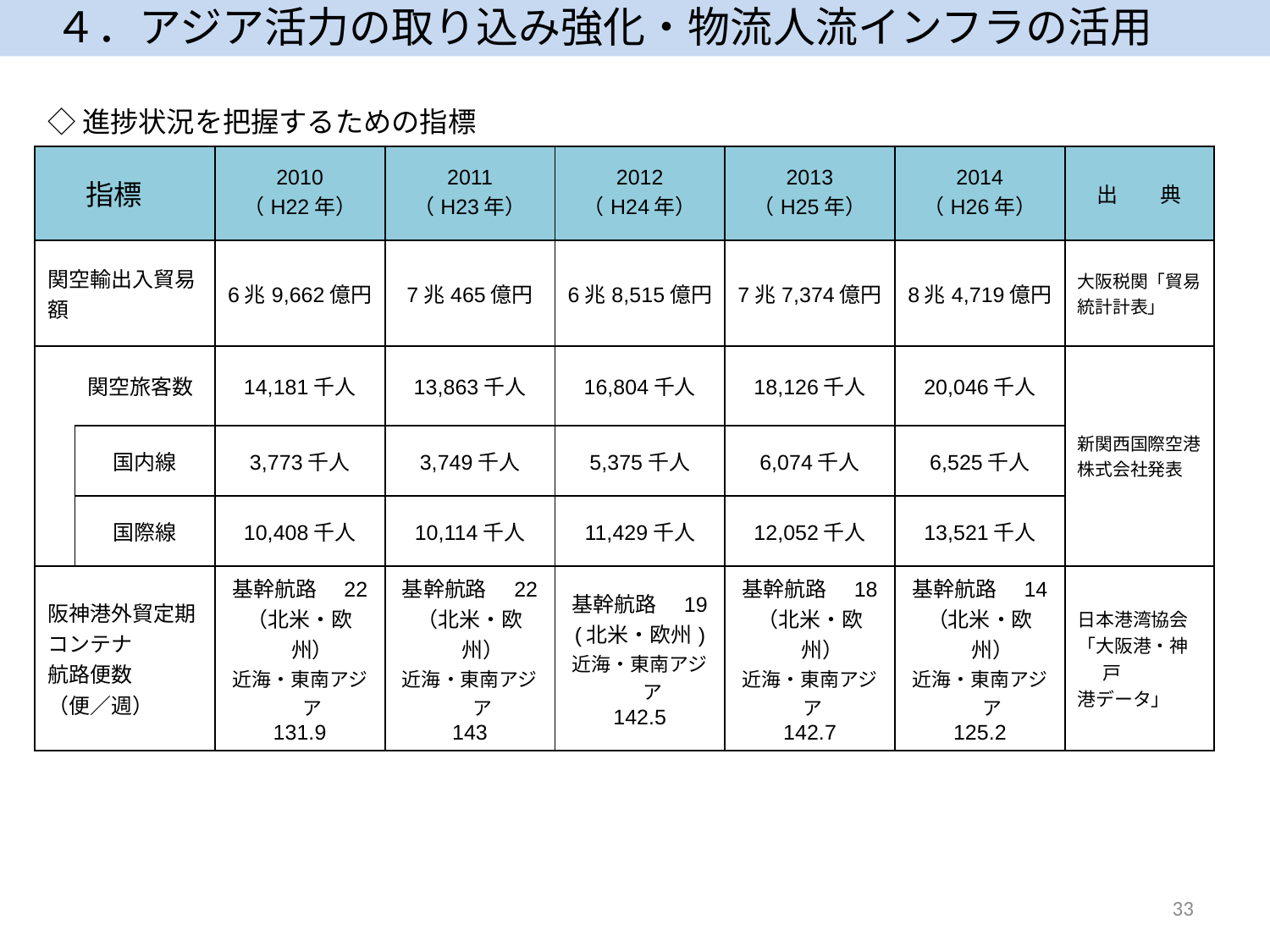

４．アジア活力の取り込み強化・物流人流インフラの活用
◇進捗状況を把握するための指標
| 指標 |  | 2010 （H22年） | 2011 （H23年） | 2012 （H24年） | 2013 （H25年） | 2014 （H26年） | 出　　典 |
| --- | --- | --- | --- | --- | --- | --- | --- |
| 関空輸出入貿易額 |  | 6兆9,662億円 | 7兆465億円 | 6兆8,515億円 | 7兆7,374億円 | 8兆4,719億円 | 大阪税関「貿易統計計表」 |
|  | 関空旅客数 | 14,181千人 | 13,863千人 | 16,804千人 | 18,126千人 | 20,046千人 | 新関西国際空港株式会社発表 |
|  | 国内線 | 3,773千人 | 3,749千人 | 5,375千人 | 6,074千人 | 6,525千人 |  |
|  | 国際線 | 10,408千人 | 10,114千人 | 11,429千人 | 12,052千人 | 13,521千人 |  |
| 阪神港外貿定期コンテナ 航路便数 （便／週） |  | 基幹航路　22 （北米・欧州） 近海・東南アジア 131.9 | 基幹航路　22 （北米・欧州） 近海・東南アジア 143 | 基幹航路　19 (北米・欧州) 近海・東南アジア 142.5 | 基幹航路　18 （北米・欧州） 近海・東南アジア　 142.7 | 基幹航路　14 （北米・欧州） 近海・東南アジア 125.2 | 日本港湾協会 「大阪港・神戸 港データ」 |
33